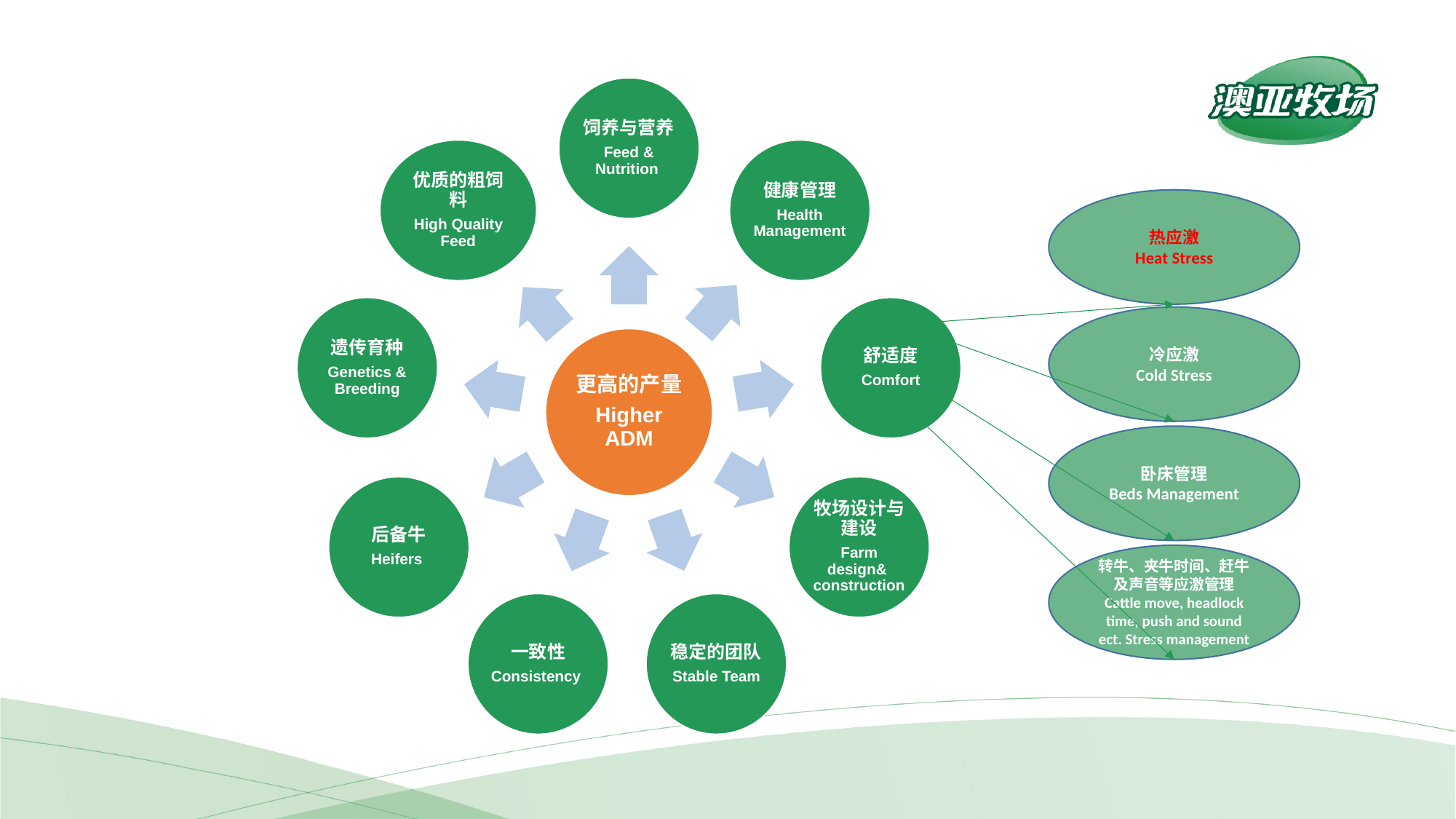

更高的产量
Higher ADM

饲养与营养
Feed & Nutrition

健康管理
Health Management

舒适度
Comfort

牧场设计与建设
Farm design&  construction

稳定的团队
Stable Team

一致性
Consistency

后备牛
Heifers

遗传育种
Genetics & Breeding

优质的粗饲料
High Quality Feed
热应激
Heat Stress
冷应激
Cold Stress
卧床管理
Beds Management
转牛、夹牛时间、赶牛及声音等应激管理
Cattle move, headlock time, push and sound ect. Stress management